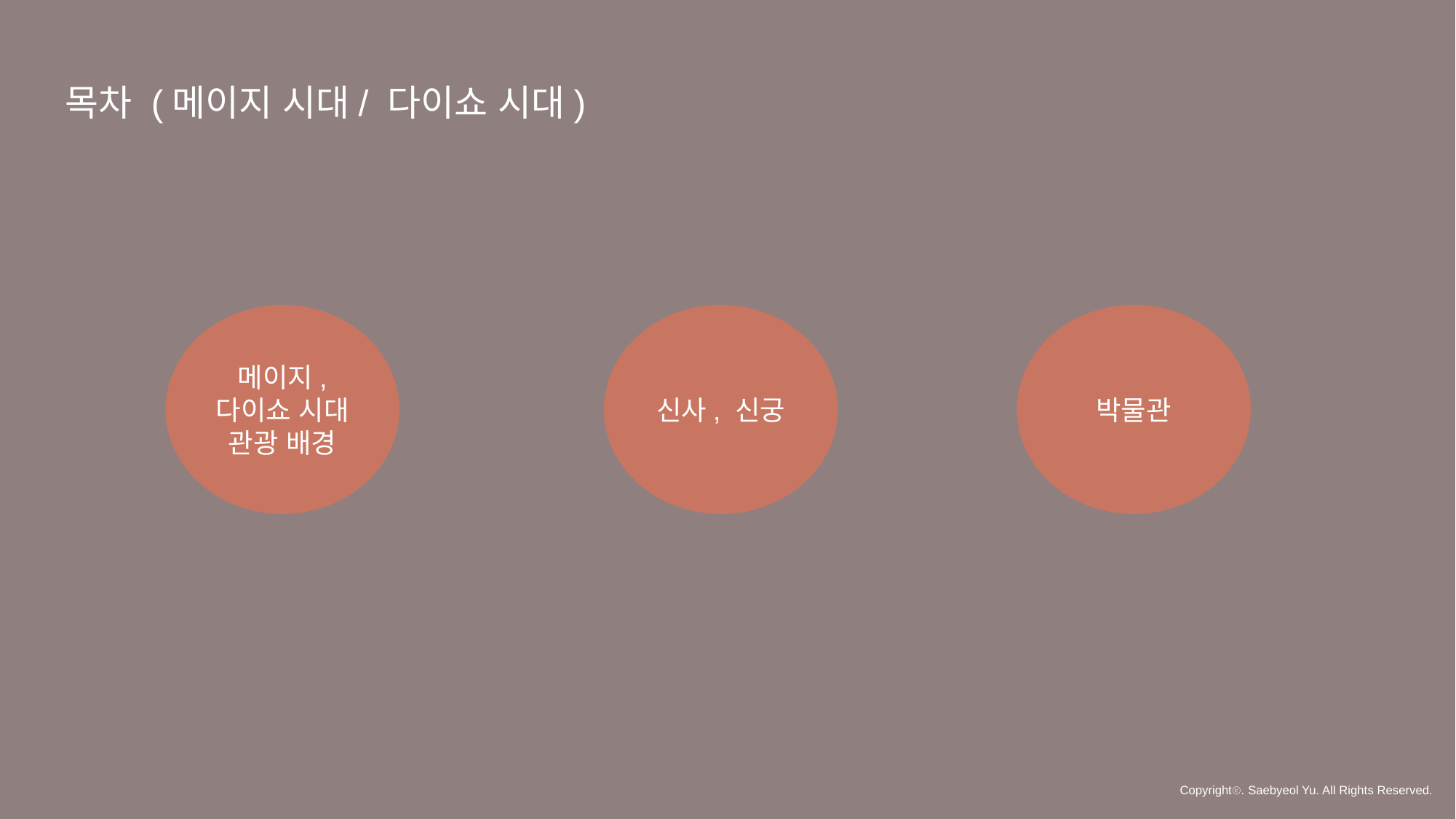

목차 (메이지 시대/ 다이쇼 시대)
메이지, 다이쇼 시대 관광 배경
신사, 신궁
박물관
Copyrightⓒ. Saebyeol Yu. All Rights Reserved.